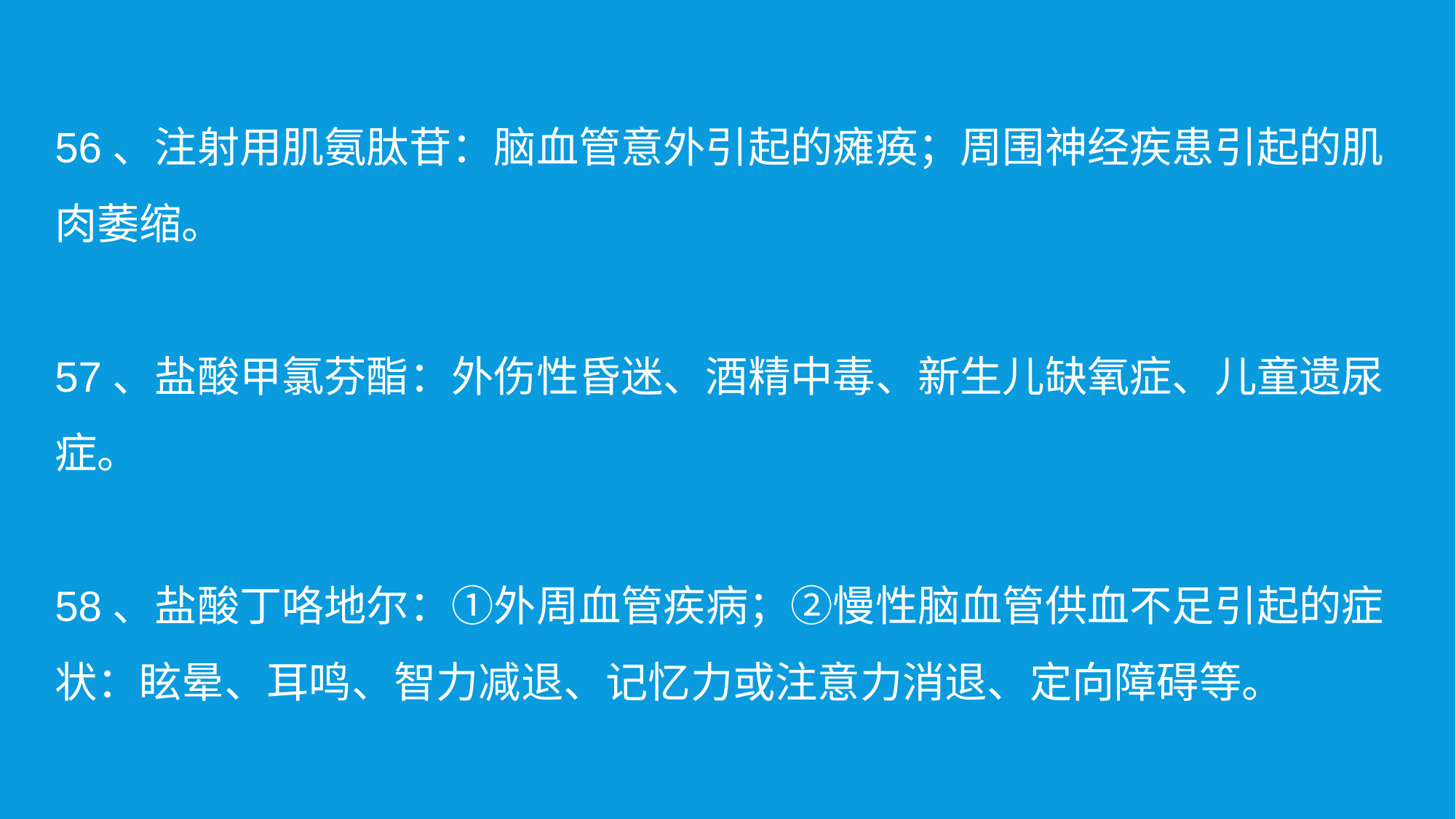

56、注射用肌氨肽苷：脑血管意外引起的瘫痪；周围神经疾患引起的肌肉萎缩。

57、盐酸甲氯芬酯：外伤性昏迷、酒精中毒、新生儿缺氧症、儿童遗尿症。

58、盐酸丁咯地尔：①外周血管疾病；②慢性脑血管供血不足引起的症状：眩晕、耳鸣、智力减退、记忆力或注意力消退、定向障碍等。